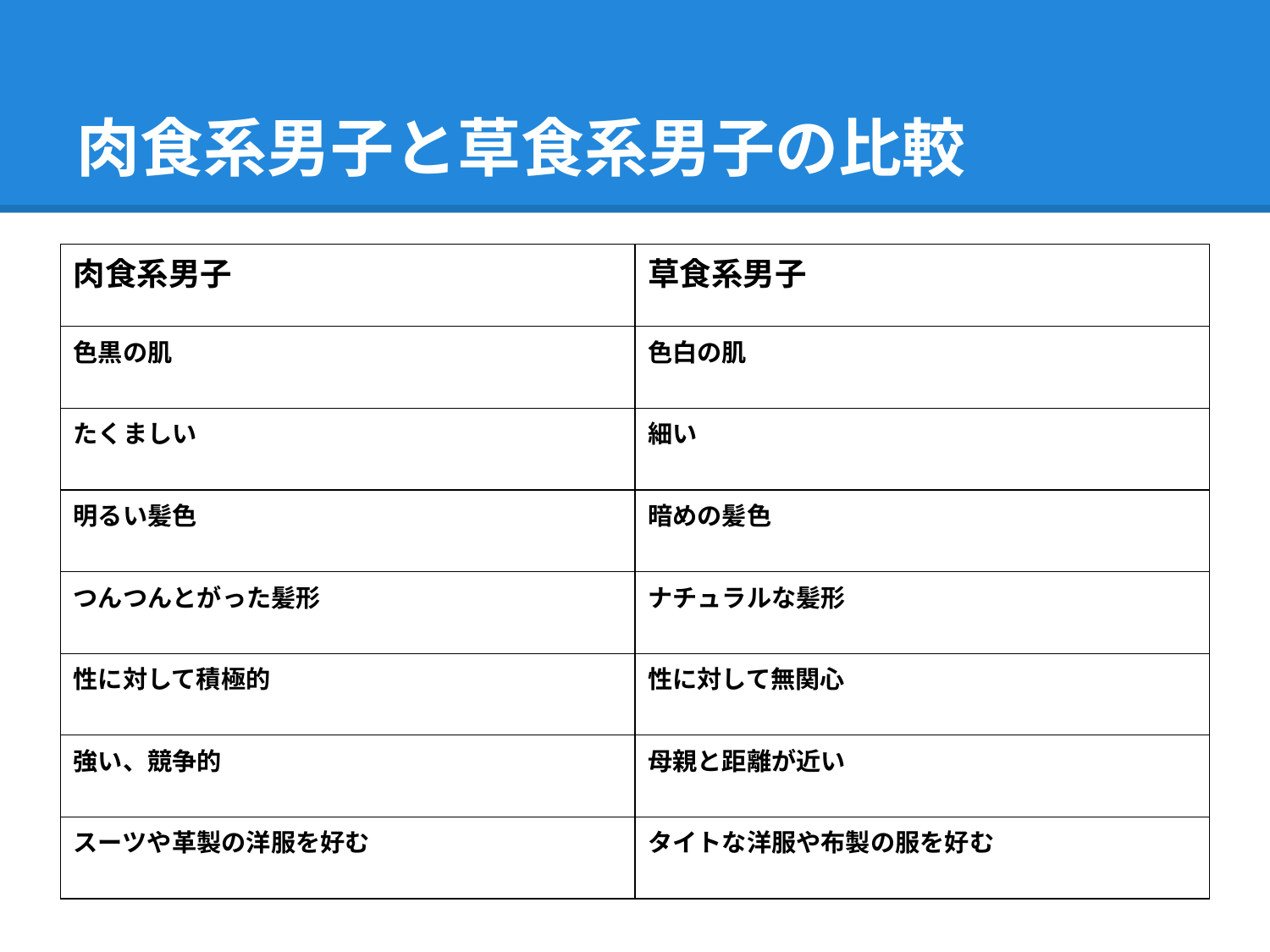

# 肉食系男子と草食系男子の比較
| 肉食系男子 | 草食系男子 |
| --- | --- |
| 色黒の肌 | 色白の肌 |
| たくましい | 細い |
| 明るい髪色 | 暗めの髪色 |
| つんつんとがった髪形 | ナチュラルな髪形 |
| 性に対して積極的 | 性に対して無関心 |
| 強い、競争的 | 母親と距離が近い |
| スーツや革製の洋服を好む | タイトな洋服や布製の服を好む |